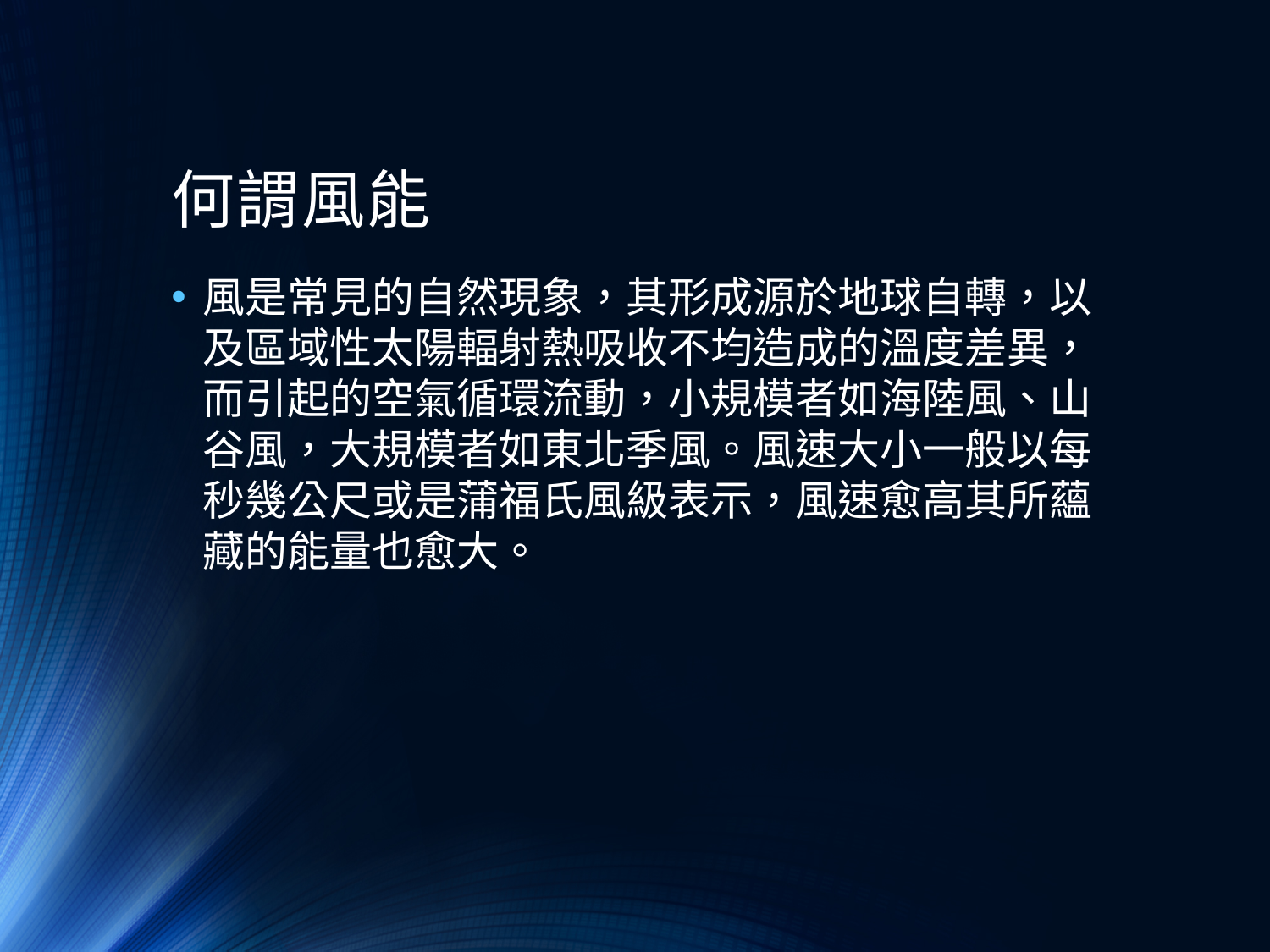

# 何謂風能
風是常見的自然現象，其形成源於地球自轉，以及區域性太陽輻射熱吸收不均造成的溫度差異，而引起的空氣循環流動，小規模者如海陸風、山谷風，大規模者如東北季風。風速大小一般以每秒幾公尺或是蒲福氏風級表示，風速愈高其所蘊藏的能量也愈大。